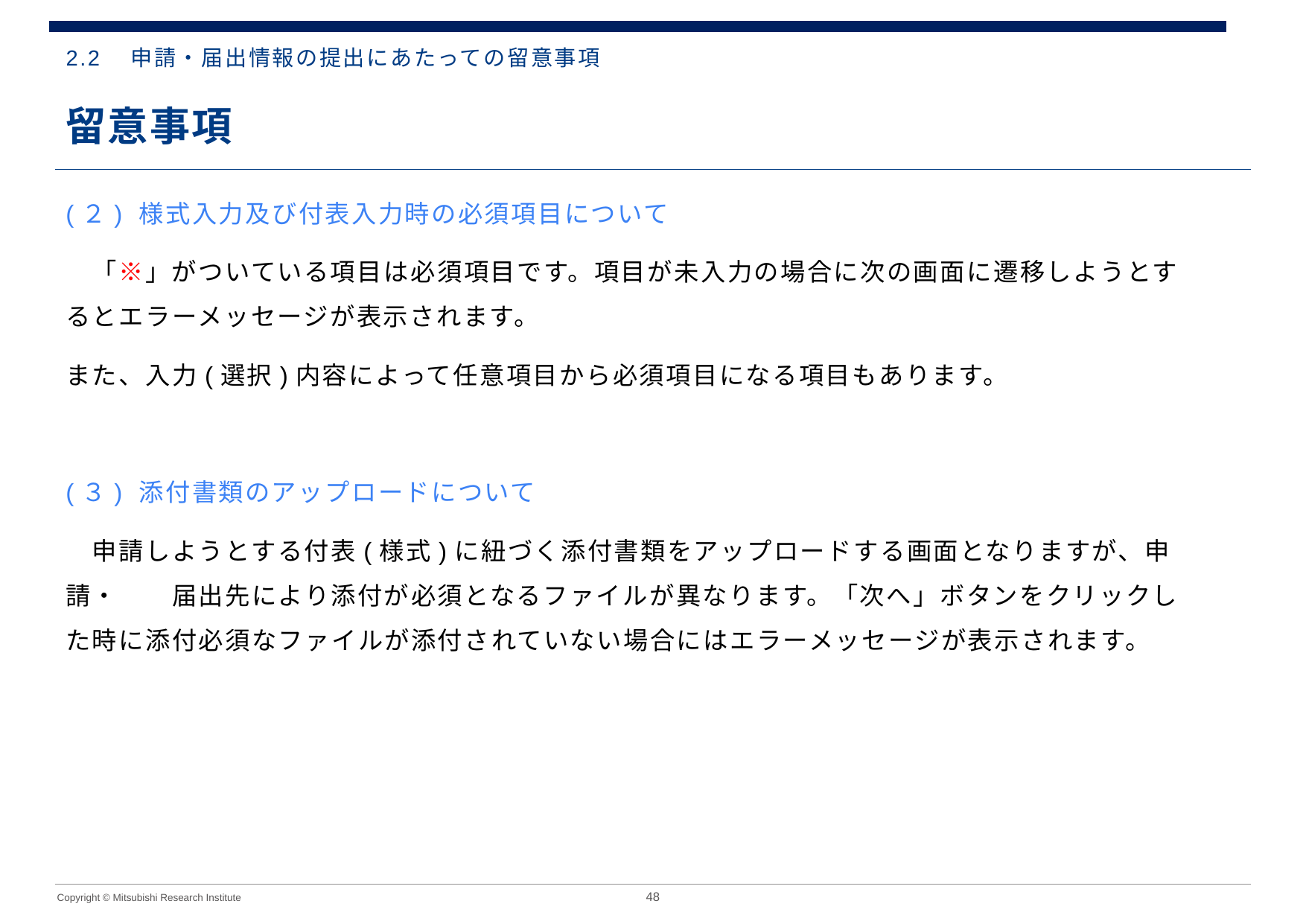

# 2.2　申請・届出情報の提出にあたっての留意事項
留意事項
(２) 様式入力及び付表入力時の必須項目について
　「※」がついている項目は必須項目です。項目が未入力の場合に次の画面に遷移しようとするとエラーメッセージが表示されます。
また、入力(選択)内容によって任意項目から必須項目になる項目もあります。

(３) 添付書類のアップロードについて
　申請しようとする付表(様式)に紐づく添付書類をアップロードする画面となりますが、申請・　　届出先により添付が必須となるファイルが異なります。「次へ」ボタンをクリックした時に添付必須なファイルが添付されていない場合にはエラーメッセージが表示されます。